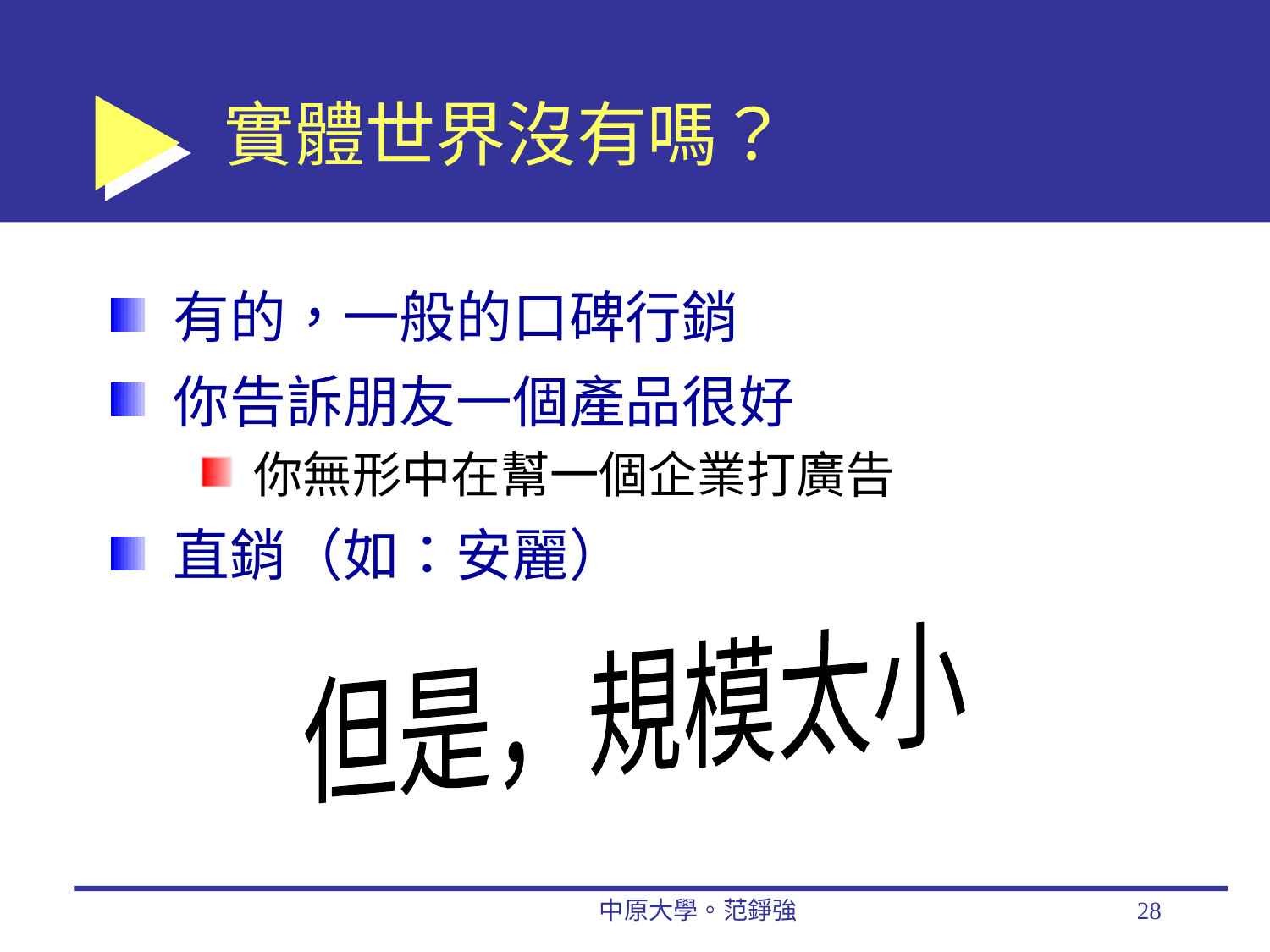

# 實體世界沒有嗎？
有的，一般的口碑行銷
你告訴朋友一個產品很好
你無形中在幫一個企業打廣告
直銷（如：安麗）
但是，規模太小
中原大學。范錚強
28